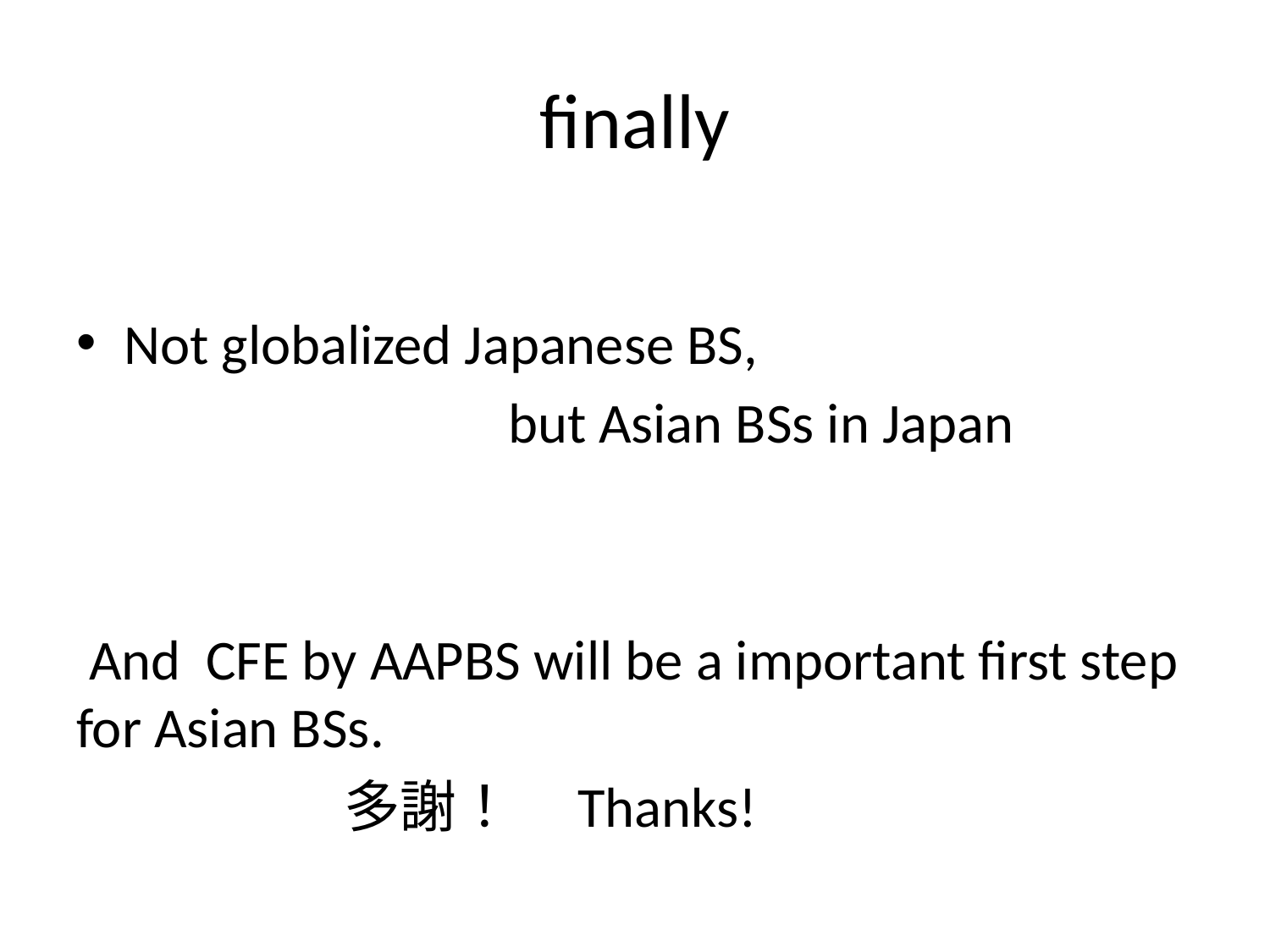

# finally

Not globalized Japanese BS,
                                  but Asian BSs in Japan

 And  CFE by AAPBS will be a important first step for Asian BSs.
                    多謝！    Thanks!